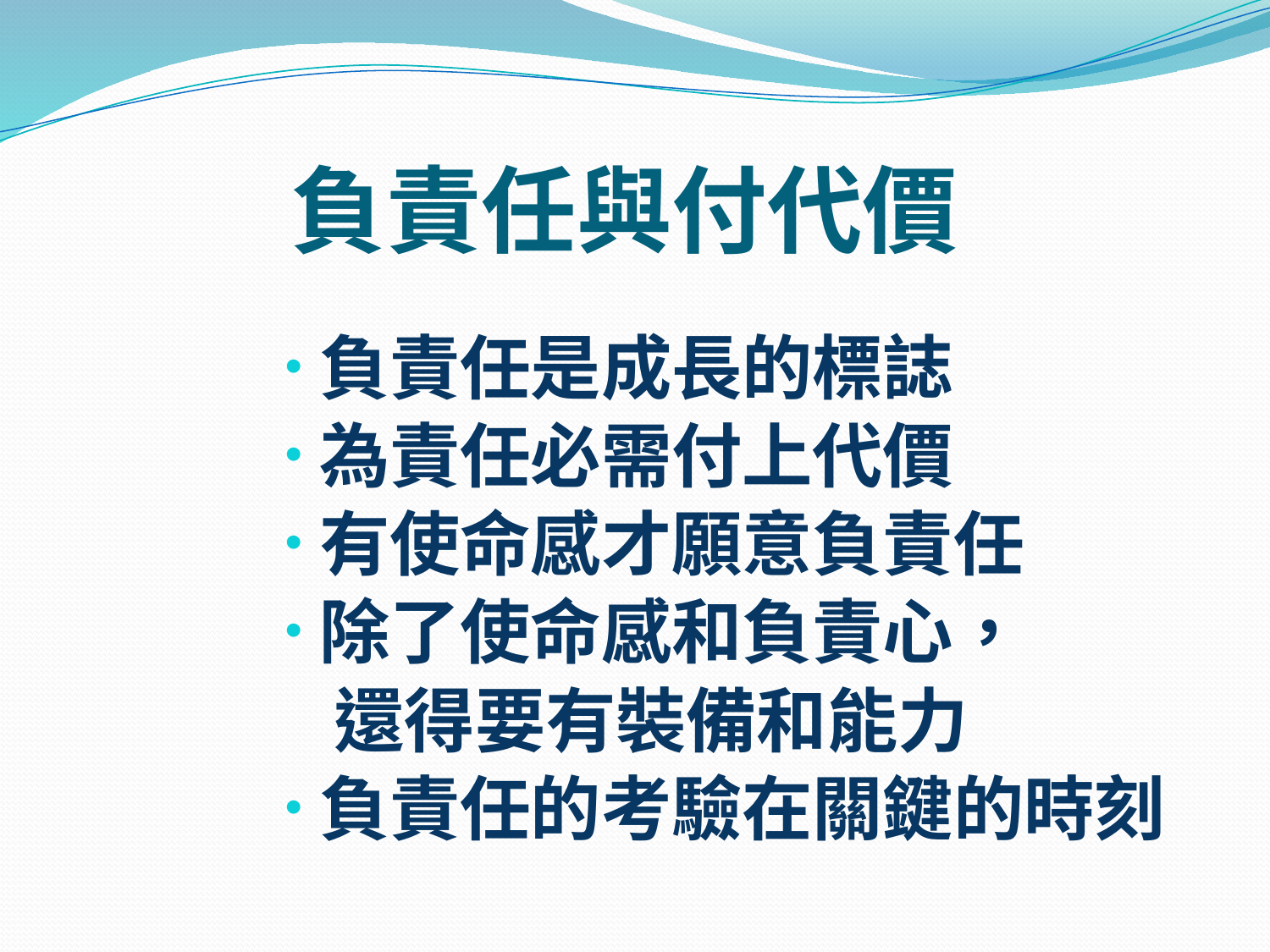

# 負責任與付代價
負責任是成長的標誌
為責任必需付上代價
有使命感才願意負責任
除了使命感和負責心，
  還得要有裝備和能力
負責任的考驗在關鍵的時刻